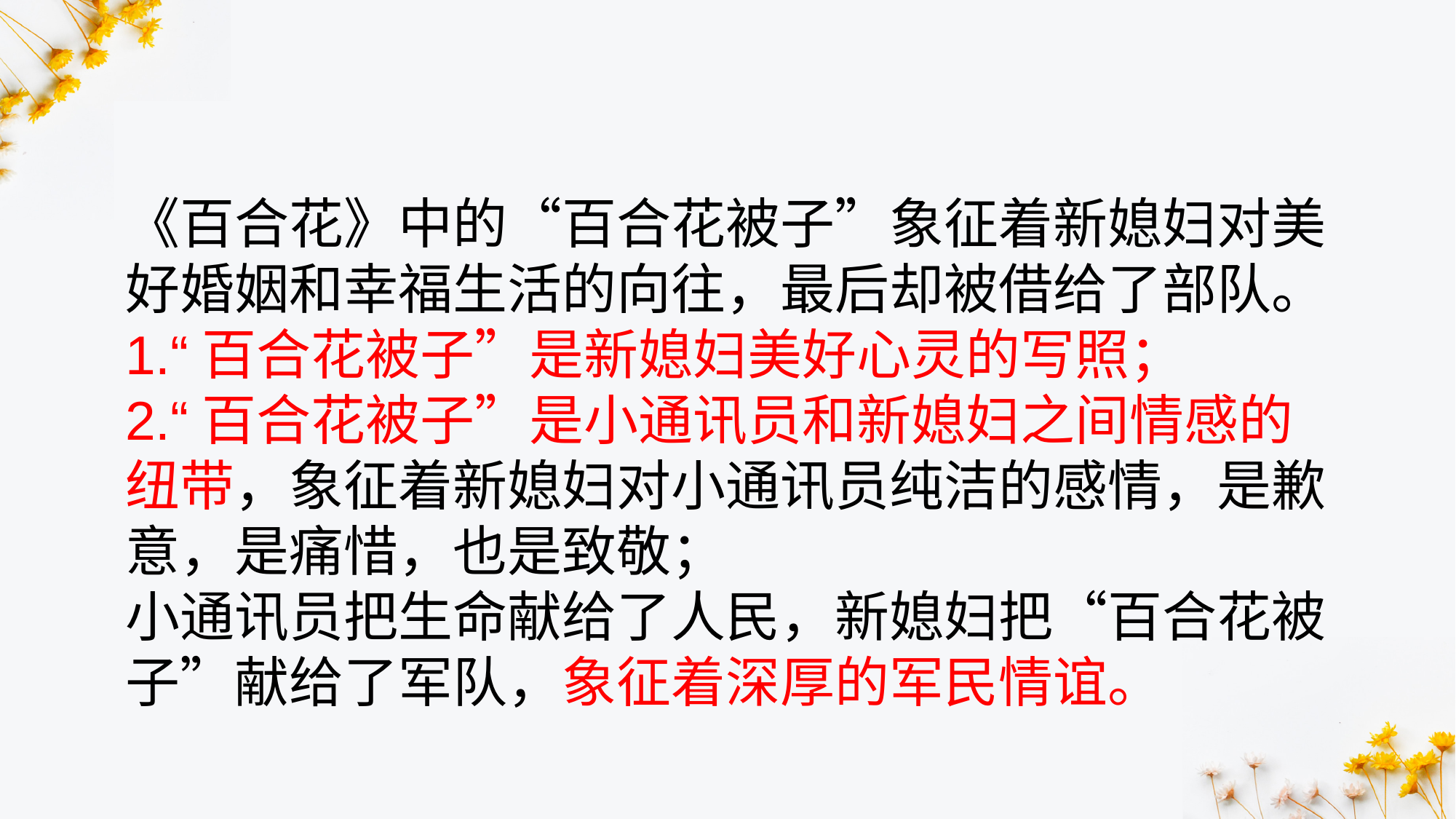

《百合花》中的“百合花被子”象征着新媳妇对美好婚姻和幸福生活的向往，最后却被借给了部队。
1.“百合花被子”是新媳妇美好心灵的写照；
2.“百合花被子”是小通讯员和新媳妇之间情感的纽带，象征着新媳妇对小通讯员纯洁的感情，是歉意，是痛惜，也是致敬；
小通讯员把生命献给了人民，新媳妇把“百合花被子”献给了军队，象征着深厚的军民情谊。